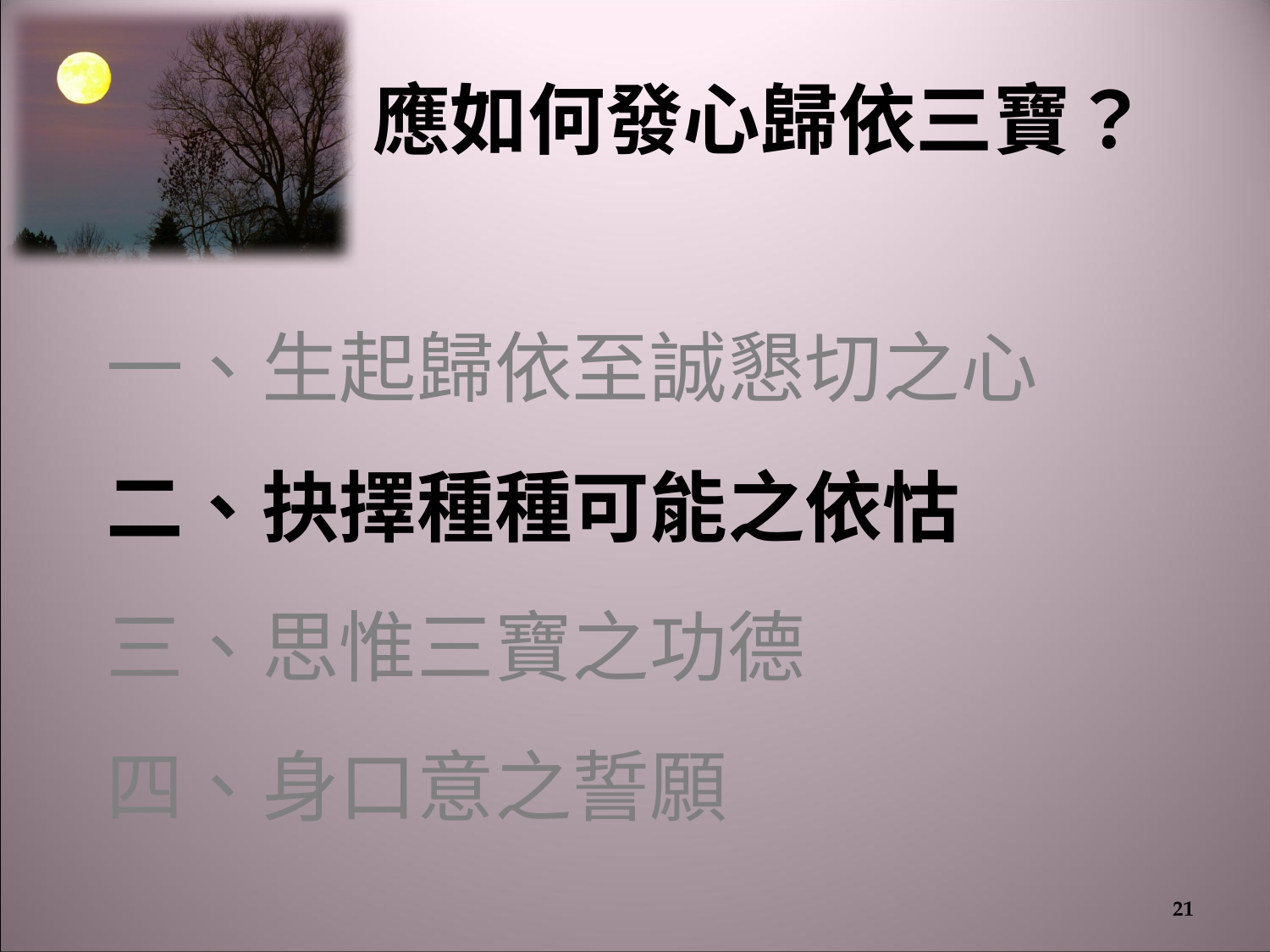

# 應如何發心歸依三寶？
一、生起歸依至誠懇切之心
二、抉擇種種可能之依怙
三、思惟三寶之功德
四、身口意之誓願

21